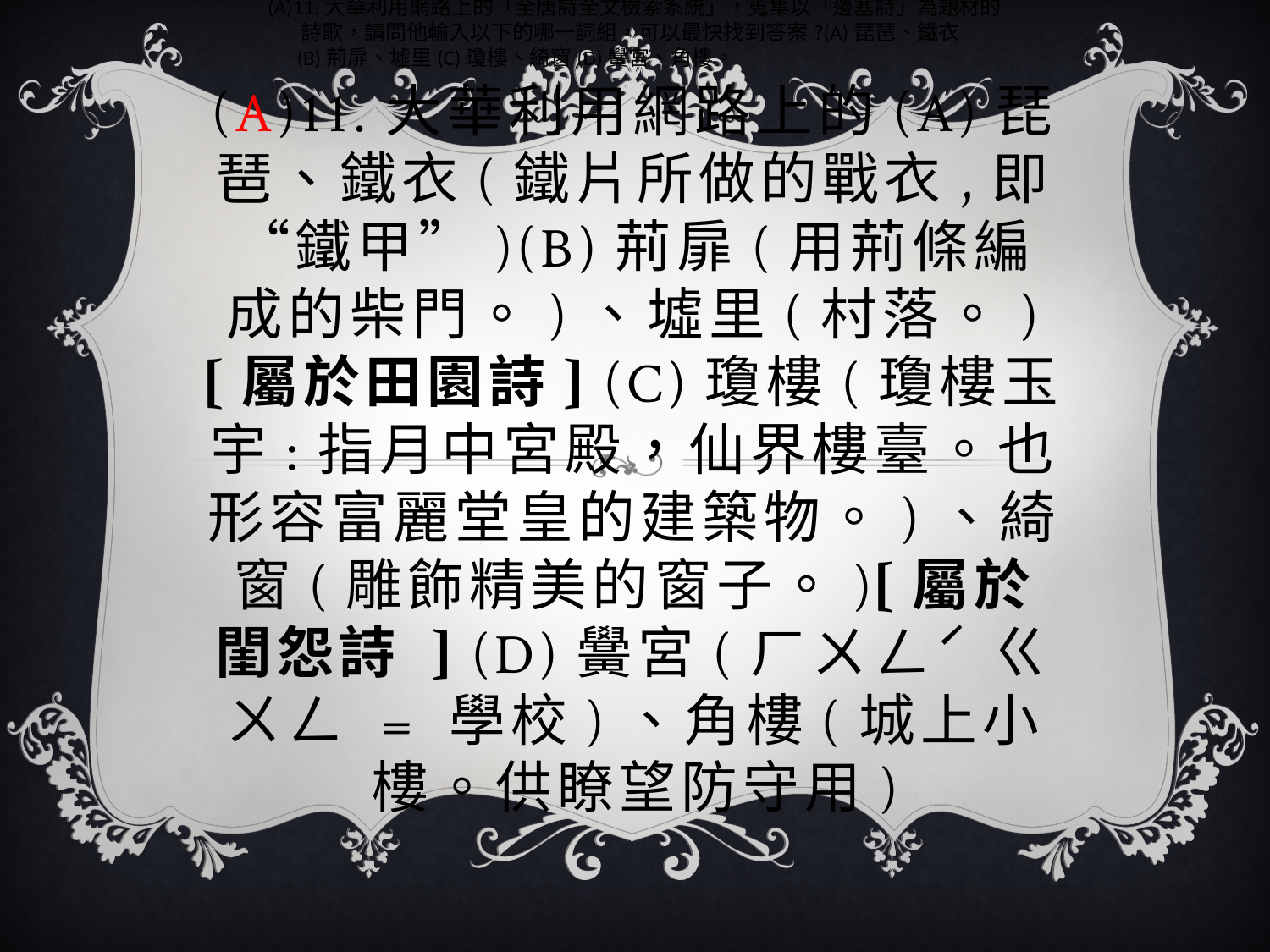

(A)11.大華利用網路上的「全唐詩全文檢索系統」，蒐集以「邊塞詩」為題材的
      詩歌，請問他輸入以下的哪一詞組，可以最快找到答案?(A)琵琶、鐵衣
      (B)荊扉、墟里(C)瓊樓、綺窗(D)黌宮、角樓。
# (A)11.大華利用網路上的(A)琵琶、鐵衣(鐵片所做的戰衣,即“鐵甲”)(B)荊扉(用荊條編成的柴門。)、墟里(村落。)[屬於田園詩] (C)瓊樓(瓊樓玉宇:指月中宮殿，仙界樓臺。也形容富麗堂皇的建築物。)、綺窗(雕飾精美的窗子。)[屬於閨怨詩 ] (D)黌宮(ㄏㄨㄥˊ ㄍㄨㄥ = 學校)、角樓(城上小樓。供瞭望防守用)